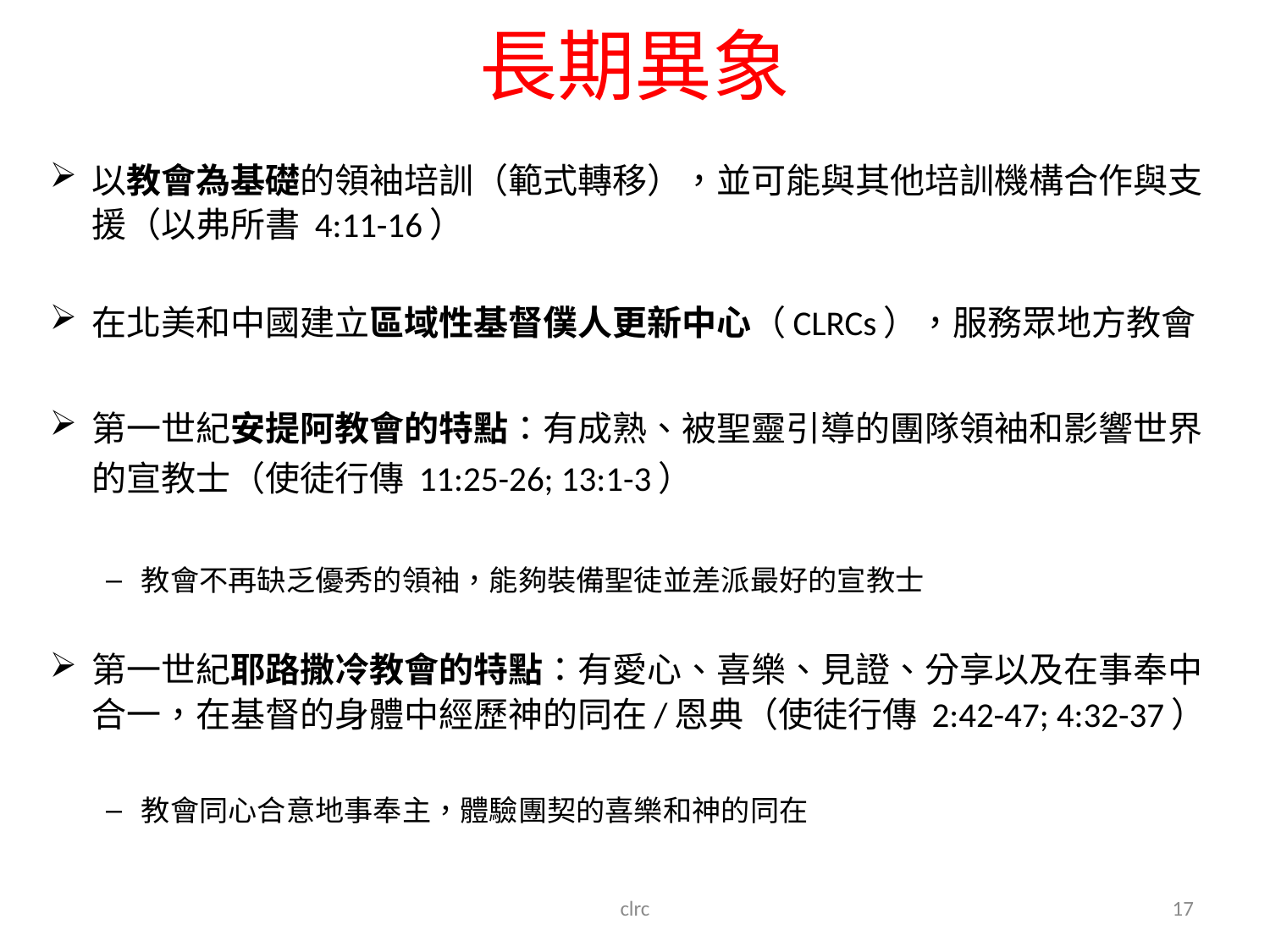

# 長期異象
以教會為基礎的領袖培訓（範式轉移），並可能與其他培訓機構合作與支援（以弗所書 4:11-16）
在北美和中國建立區域性基督僕人更新中心（CLRCs），服務眾地方教會
第一世紀安提阿教會的特點：有成熟、被聖靈引導的團隊領袖和影響世界的宣教士（使徒行傳 11:25-26; 13:1-3）
教會不再缺乏優秀的領袖，能夠裝備聖徒並差派最好的宣教士
第一世紀耶路撒冷教會的特點：有愛心、喜樂、見證、分享以及在事奉中合一，在基督的身體中經歷神的同在/恩典（使徒行傳 2:42-47; 4:32-37）
教會同心合意地事奉主，體驗團契的喜樂和神的同在

clrc
17